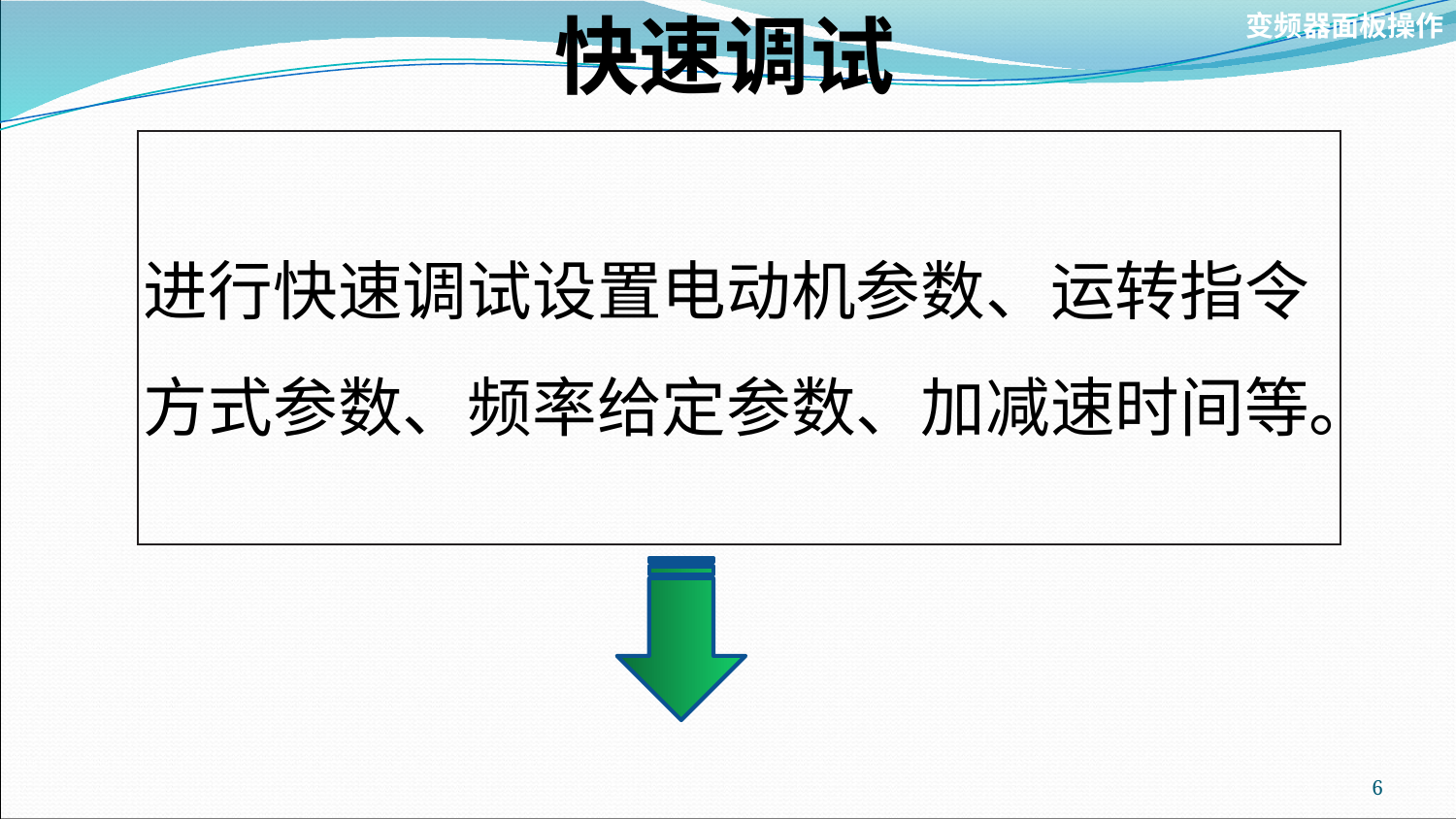

变频器面板操作
快速调试

进行快速调试设置电动机参数、运转指令方式参数、频率给定参数、加减速时间等。

6